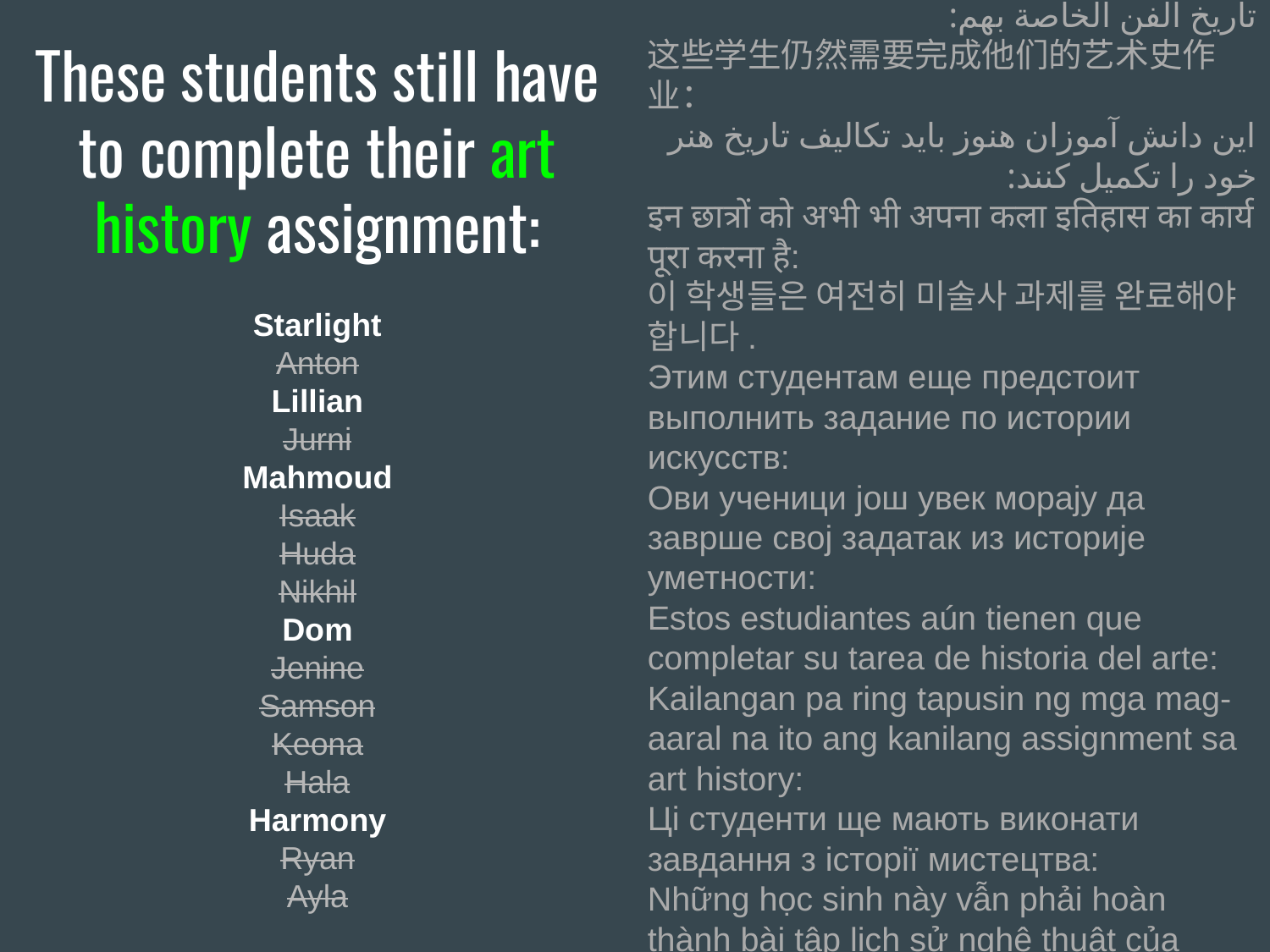

These students still have to complete their art history assignment:

Starlight
Anton
Lillian
Jurni
Mahmoud
Isaak
Huda
Nikhil
Dom
Jenine
Samson
Keona
Hala
Harmony
Ryan
Ayla
لا يزال يتعين على هؤلاء الطلاب إكمال مهمة تاريخ الفن الخاصة بهم:
这些学生仍然需要完成他们的艺术史作业：
این دانش آموزان هنوز باید تکالیف تاریخ هنر خود را تکمیل کنند:
इन छात्रों को अभी भी अपना कला इतिहास का कार्य पूरा करना है:
이 학생들은 여전히 ​​미술사 과제를 완료해야 합니다.
Этим студентам еще предстоит выполнить задание по истории искусств:
Ови ученици још увек морају да заврше свој задатак из историје уметности:
Estos estudiantes aún tienen que completar su tarea de historia del arte:
Kailangan pa ring tapusin ng mga mag-aaral na ito ang kanilang assignment sa art history:
Ці студенти ще мають виконати завдання з історії мистецтва:
Những học sinh này vẫn phải hoàn thành bài tập lịch sử nghệ thuật của mình: